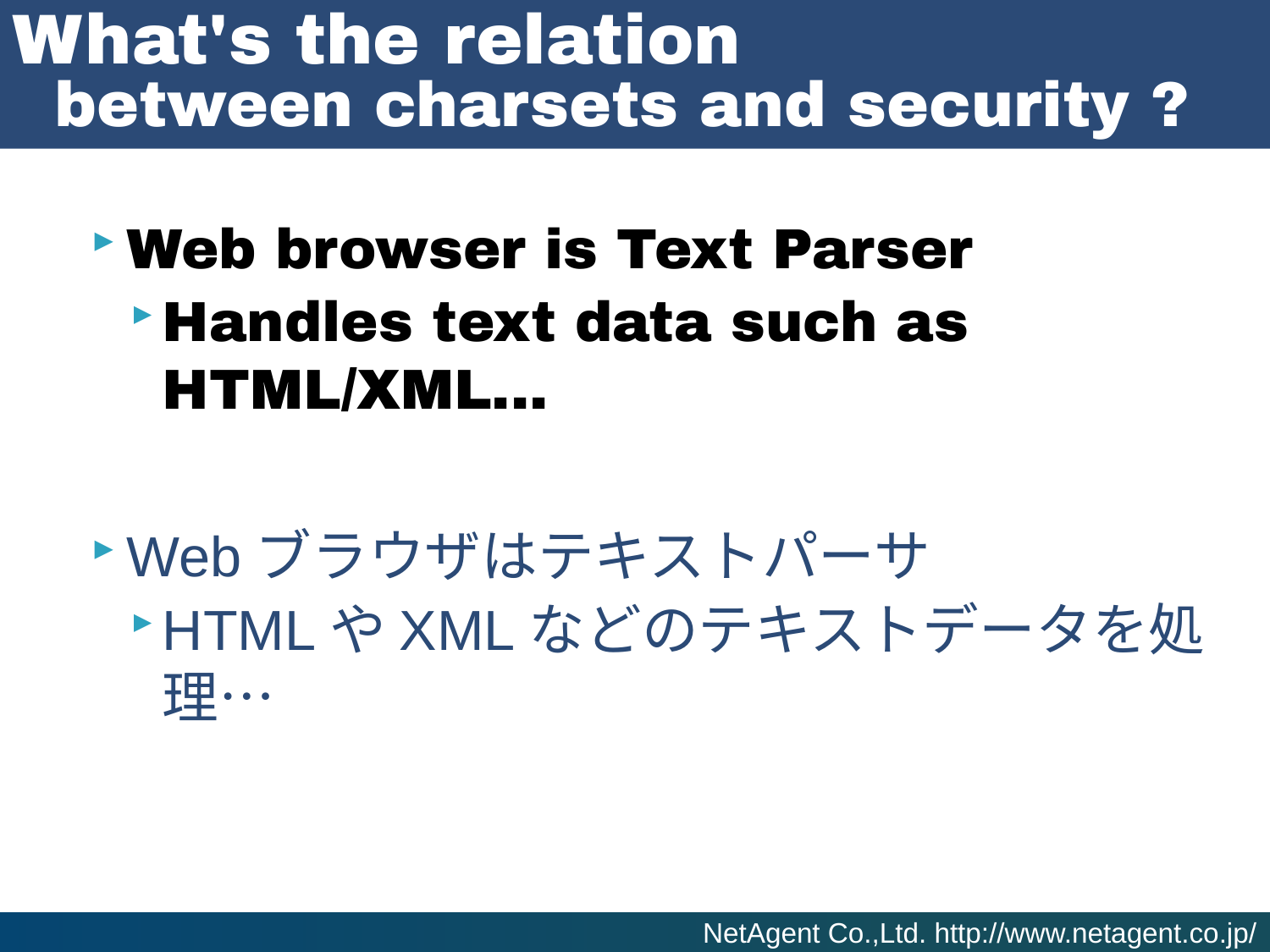

# What's the relation between charsets and security ?
Web browser is Text Parser
Handles text data such as HTML/XML...

Webブラウザはテキストパーサ
HTMLやXMLなどのテキストデータを処理…